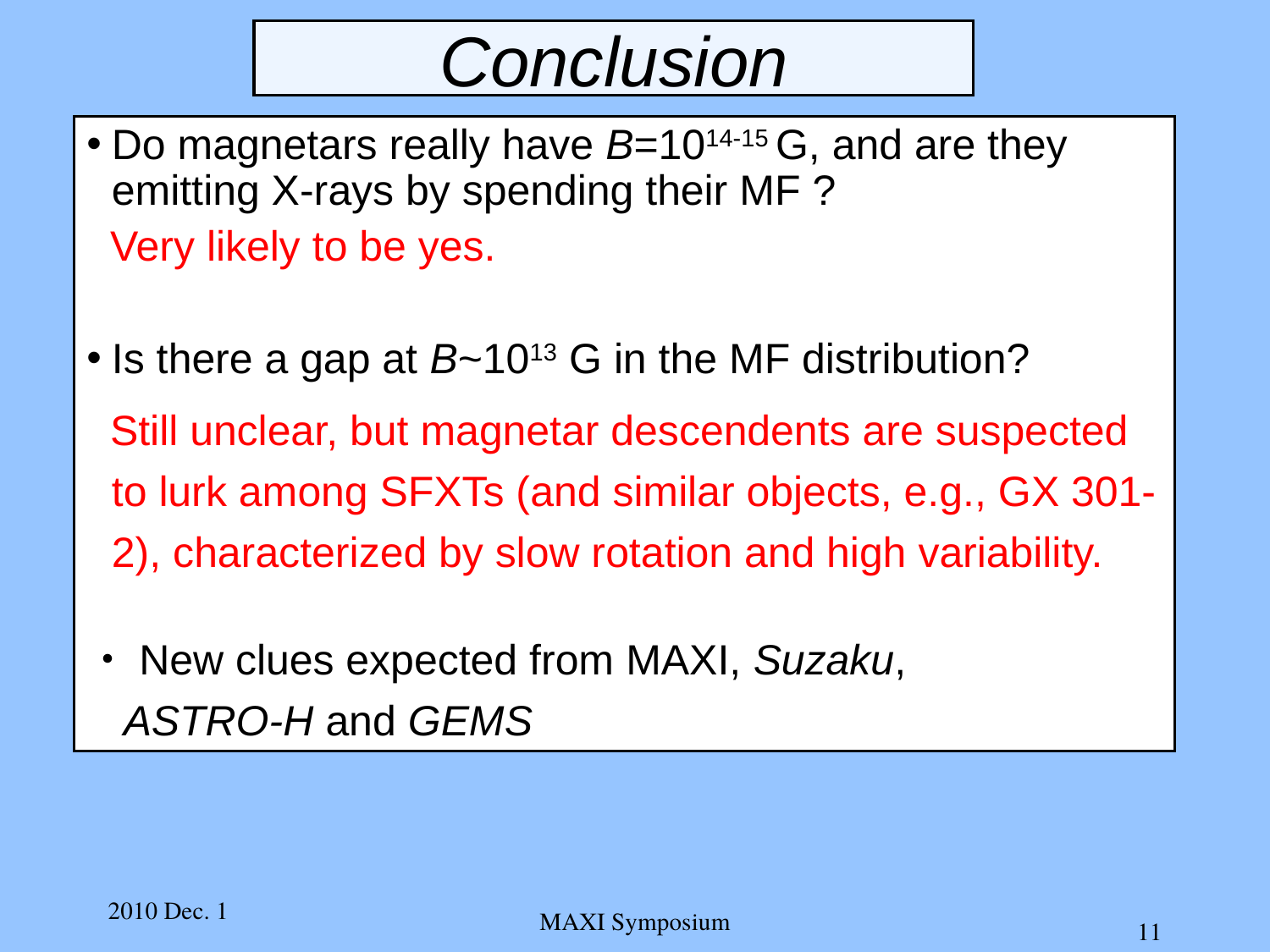

Conclusion
Do magnetars really have B=1014-15 G, and are they emitting X-rays by spending their MF ?
  Very likely to be yes.

Is there a gap at B~1013 G in the MF distribution?
  Still unclear, but magnetar descendents are suspected to lurk among SFXTs (and similar objects, e.g., GX 301-2), characterized by slow rotation and high variability.

・New clues expected from MAXI, Suzaku,
 ASTRO-H and GEMS
2010 Dec. 1
MAXI Symposium
11